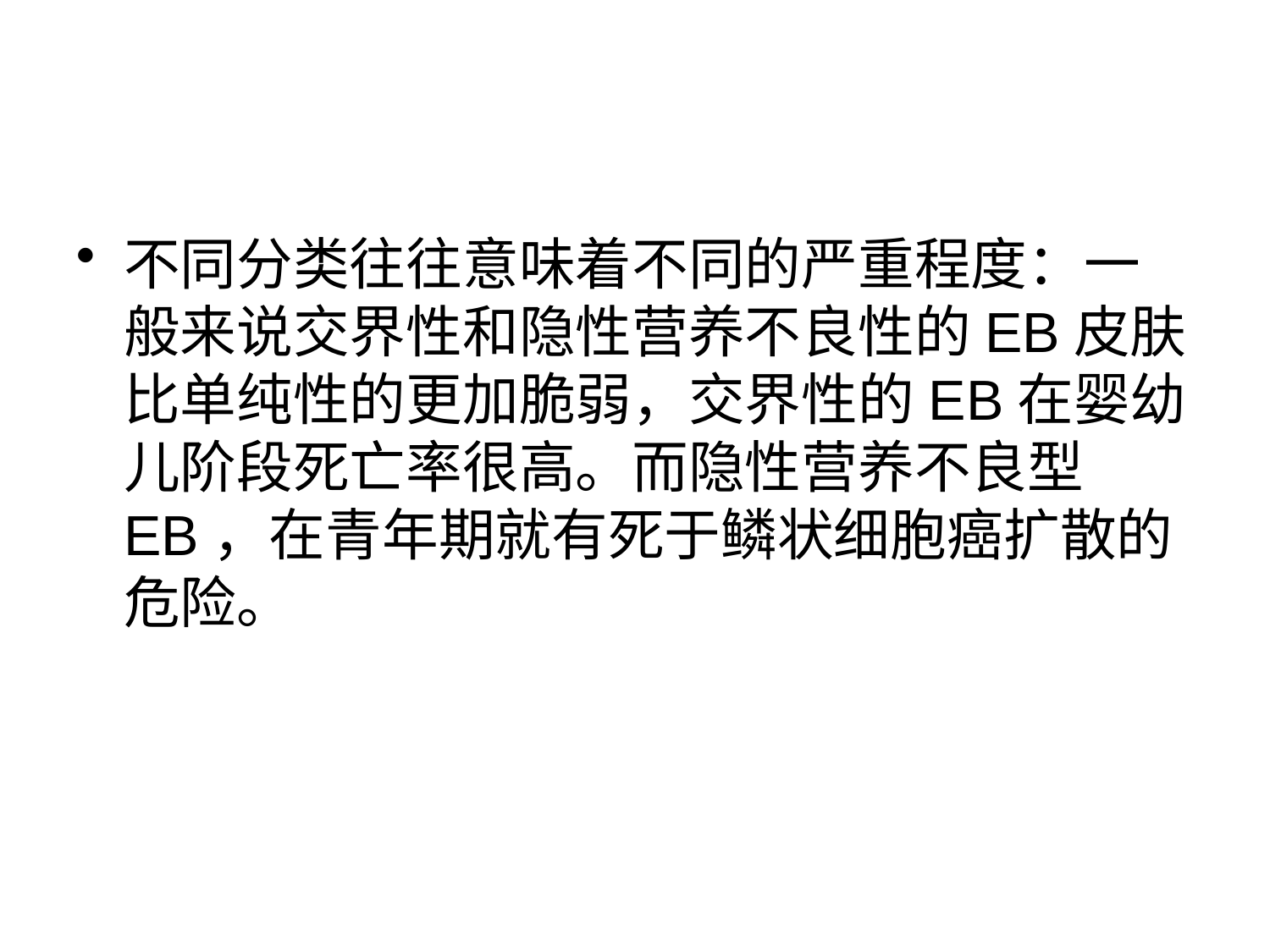

#
不同分类往往意味着不同的严重程度：一般来说交界性和隐性营养不良性的EB皮肤比单纯性的更加脆弱，交界性的EB在婴幼儿阶段死亡率很高。而隐性营养不良型EB，在青年期就有死于鳞状细胞癌扩散的危险。